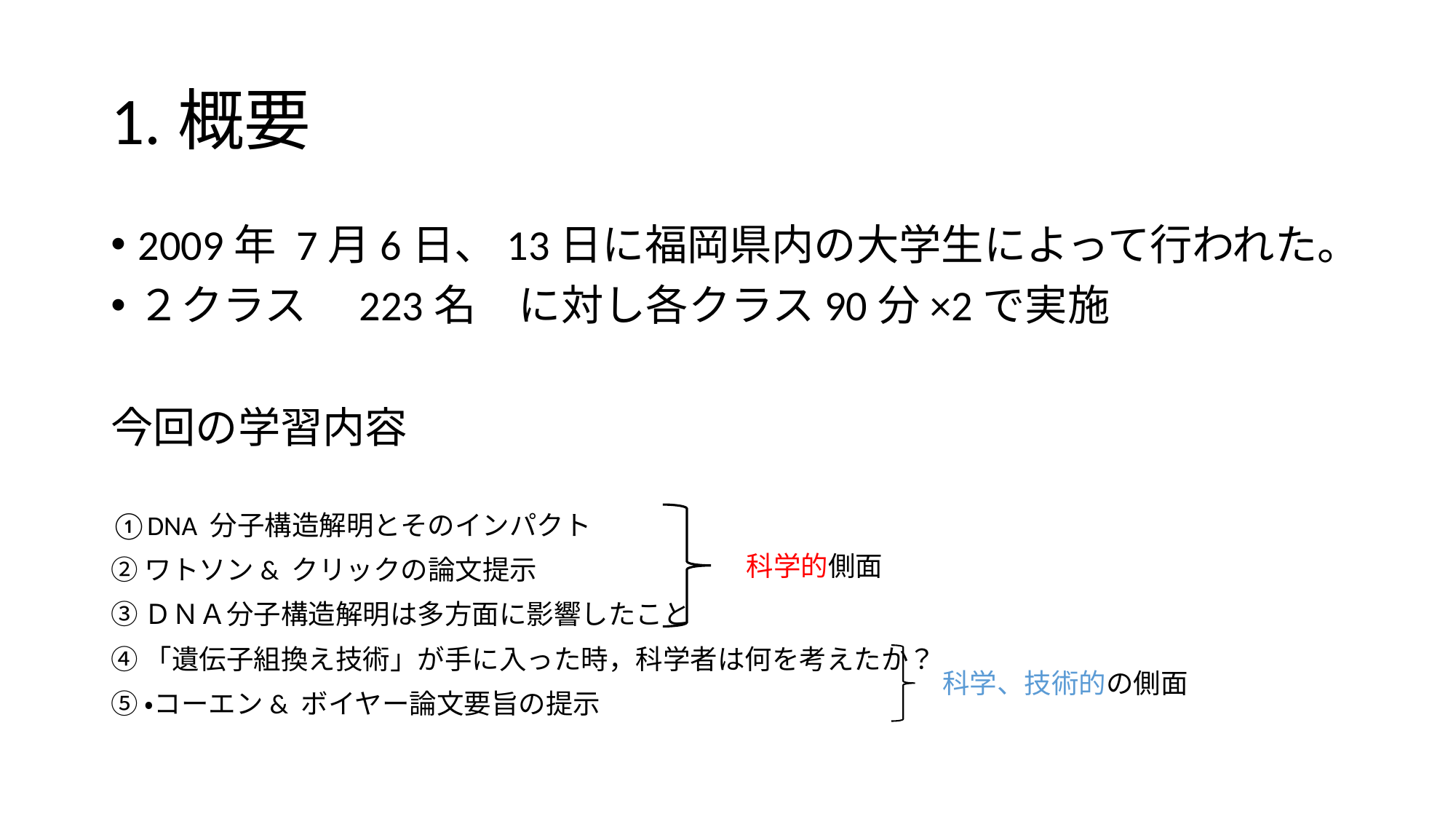

# 1.概要
2009年 7月6日、13日に福岡県内の大学生によって行われた。
２クラス　223名　に対し各クラス90分×2で実施

今回の学習内容

①DNA 分子構造解明とそのインパクト
②ワトソン& クリックの論文提示
③ＤＮＡ分子構造解明は多方面に影響したこと
④「遺伝子組換え技術」が手に入った時，科学者は何を考えたか？
⑤・コーエン& ボイヤー論文要旨の提示

科学的側面

科学、技術的の側面